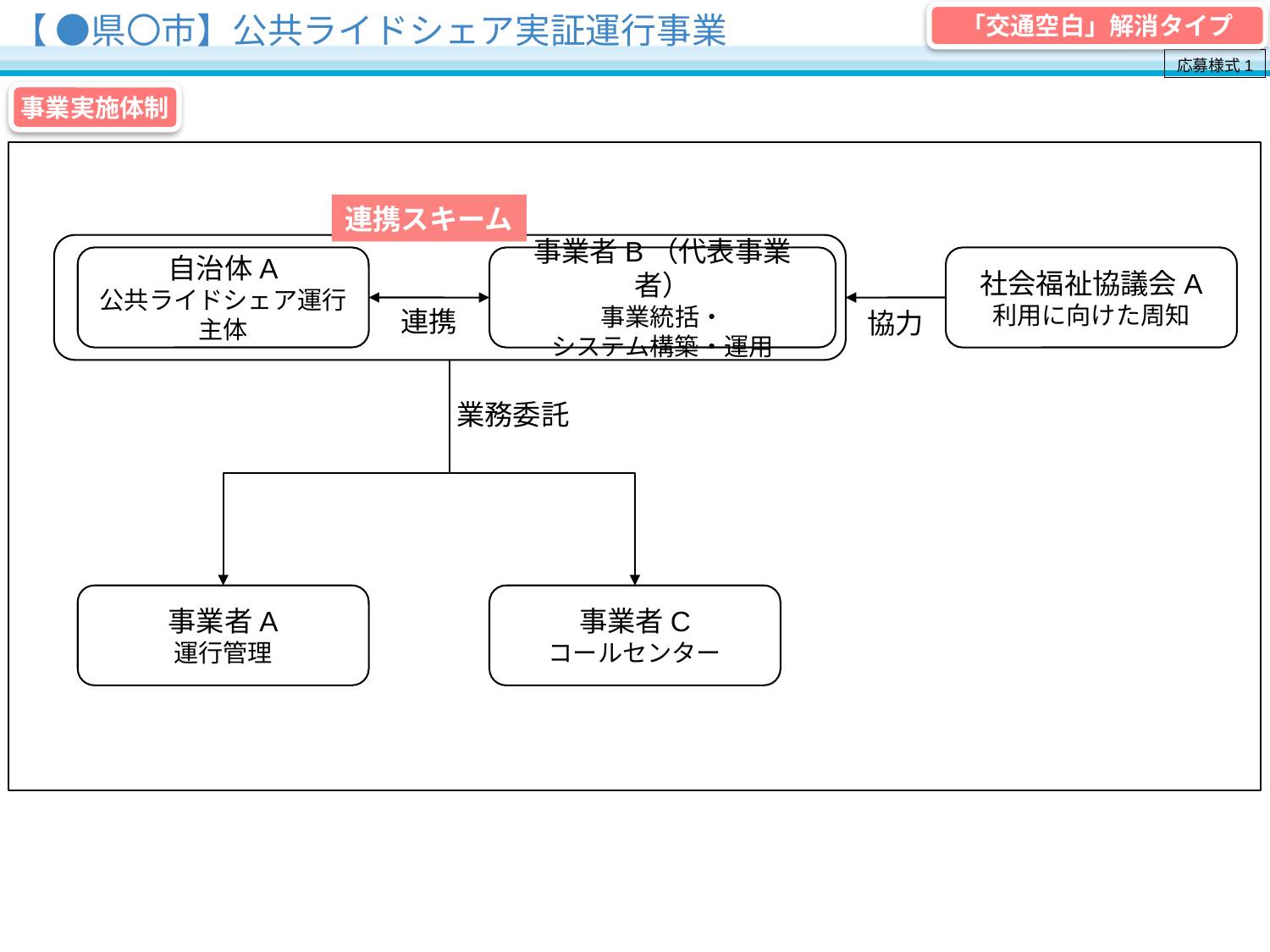

【 ●県〇市】公共ライドシェア実証運行事業
「交通空白」解消タイプ
応募様式1
事業実施体制

連携スキーム

自治体A
公共ライドシェア運行主体
事業者B（代表事業者）
事業統括・
システム構築・運用
社会福祉協議会A
利用に向けた周知
連携
協力
業務委託
事業者A
運行管理
事業者C
コールセンター